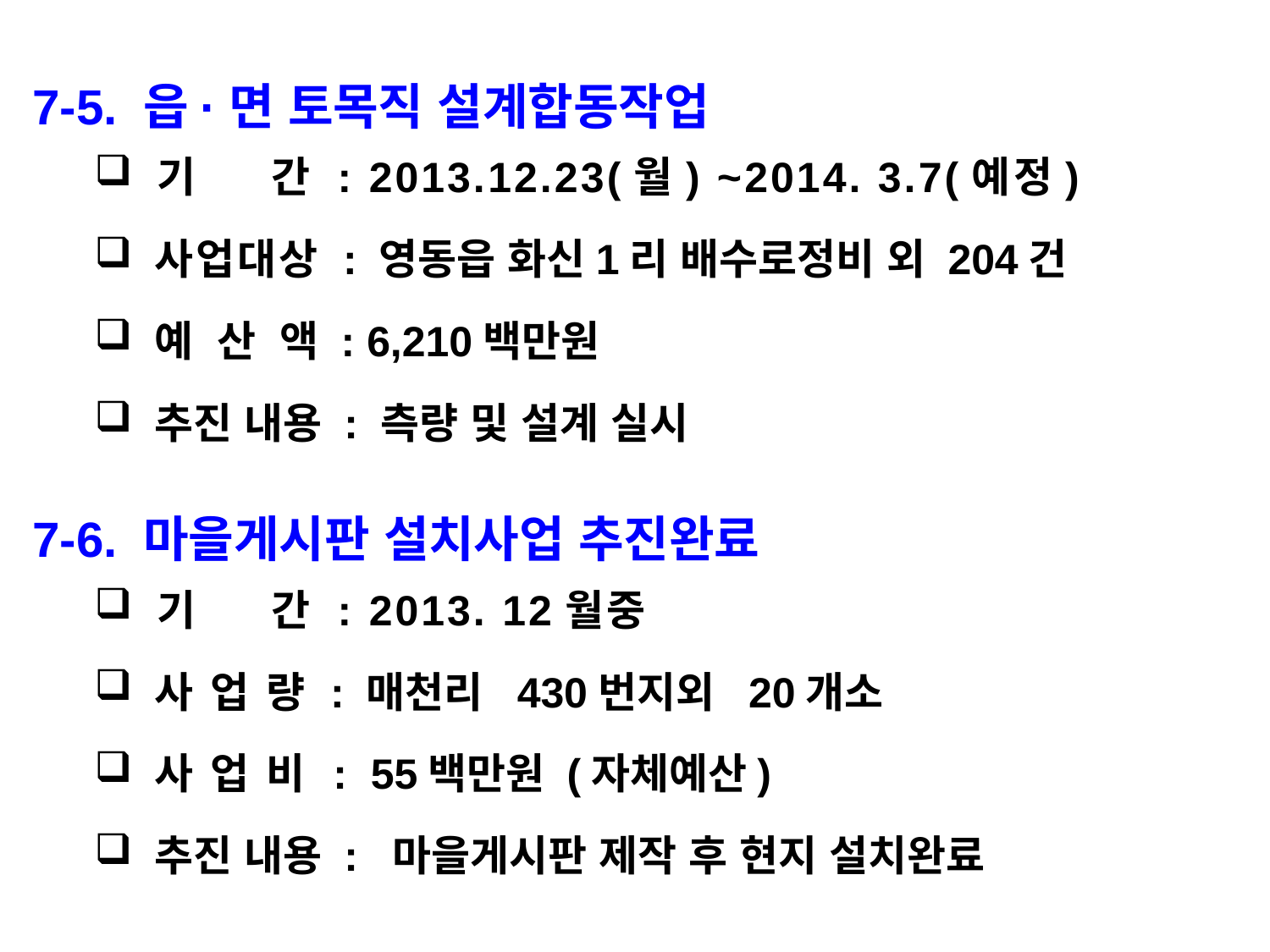

7-5. 읍·면 토목직 설계합동작업
 기     간 : 2013.12.23(월) ~2014. 3.7(예정)
 사업대상 : 영동읍 화신1리 배수로정비 외 204건
 예  산  액 : 6,210백만원
 추진 내용 : 측량 및 설계 실시
7-6. 마을게시판 설치사업 추진완료
 기     간 : 2013. 12월중
 사 업 량 : 매천리  430번지외  20개소
 사 업 비 :  55백만원 (자체예산)
 추진 내용 :  마을게시판 제작 후 현지 설치완료